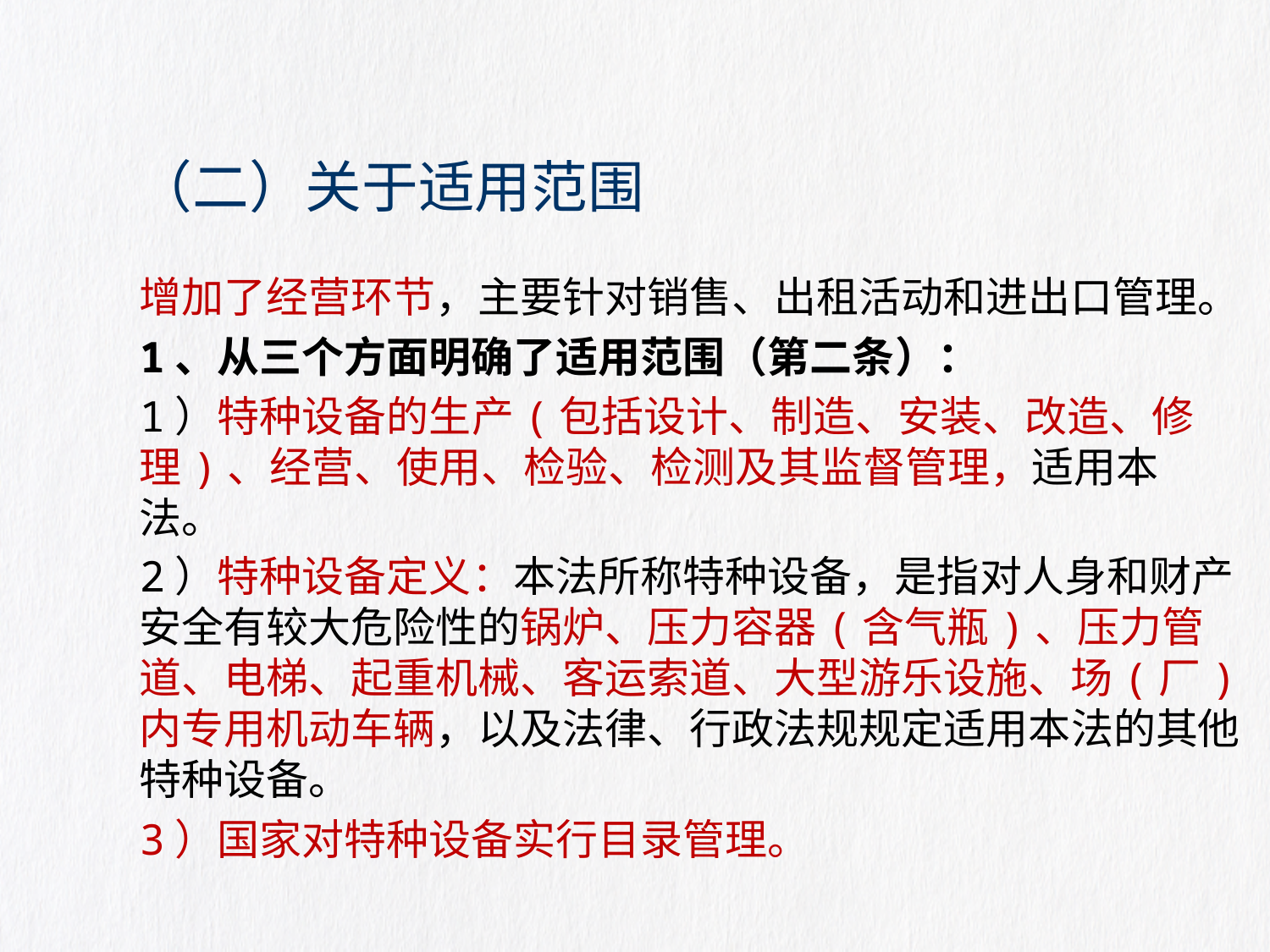

# （二）关于适用范围
增加了经营环节，主要针对销售、出租活动和进出口管理。
1、从三个方面明确了适用范围（第二条）：
1）特种设备的生产(包括设计、制造、安装、改造、修理)、经营、使用、检验、检测及其监督管理，适用本法。
2）特种设备定义：本法所称特种设备，是指对人身和财产安全有较大危险性的锅炉、压力容器(含气瓶)、压力管道、电梯、起重机械、客运索道、大型游乐设施、场(厂)内专用机动车辆，以及法律、行政法规规定适用本法的其他特种设备。
3）国家对特种设备实行目录管理。

14